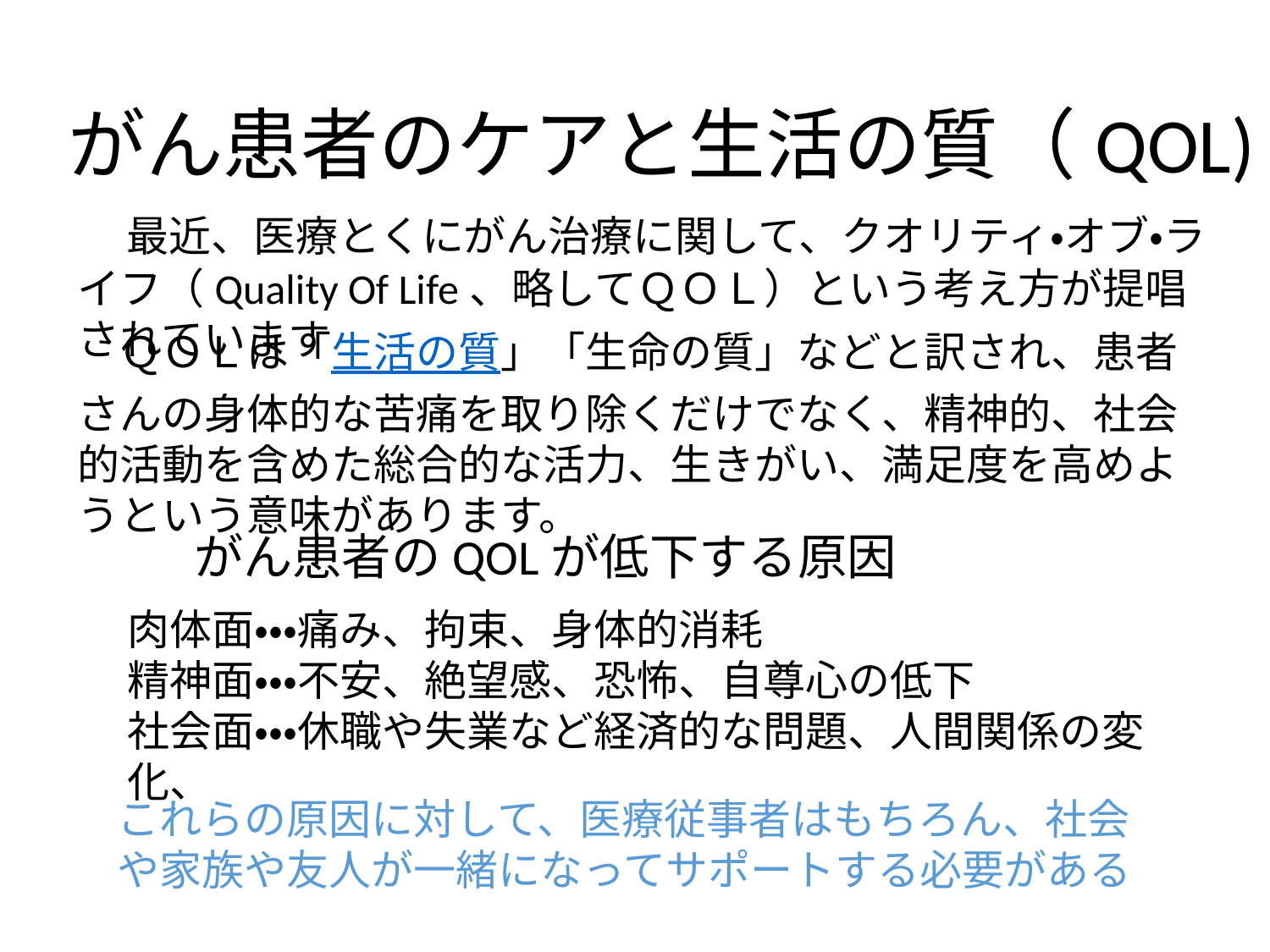

がん患者のケアと生活の質（QOL)
　最近、医療とくにがん治療に関して、クオリティ・オブ・ライフ（Quality Of Life、略してＱＯＬ）という考え方が提唱されています
　ＱＯＬは「生活の質」「生命の質」などと訳され、患者さんの身体的な苦痛を取り除くだけでなく、精神的、社会的活動を含めた総合的な活力、生きがい、満足度を高めようという意味があります。
がん患者のQOLが低下する原因
肉体面・・・痛み、拘束、身体的消耗
精神面・・・不安、絶望感、恐怖、自尊心の低下
社会面・・・休職や失業など経済的な問題、人間関係の変化、
これらの原因に対して、医療従事者はもちろん、社会や家族や友人が一緒になってサポートする必要がある